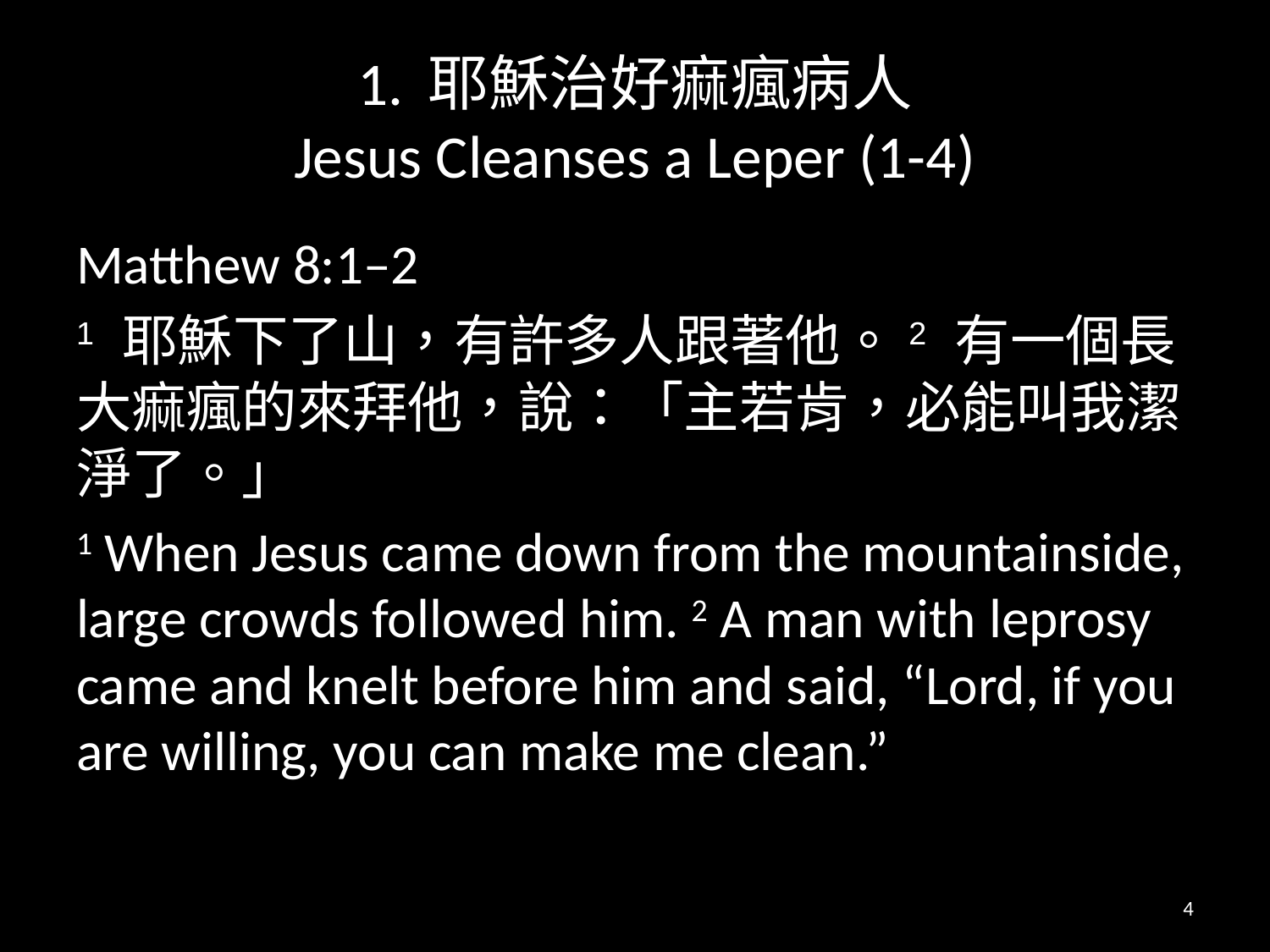

# 1. 耶穌治好痲瘋病人 Jesus Cleanses a Leper (1-4)
Matthew 8:1–2
1 耶穌下了山，有許多人跟著他。2 有一個長大痲瘋的來拜他，說：「主若肯，必能叫我潔淨了。」
1 When Jesus came down from the mountainside, large crowds followed him. 2 A man with leprosy came and knelt before him and said, “Lord, if you are willing, you can make me clean.”

4